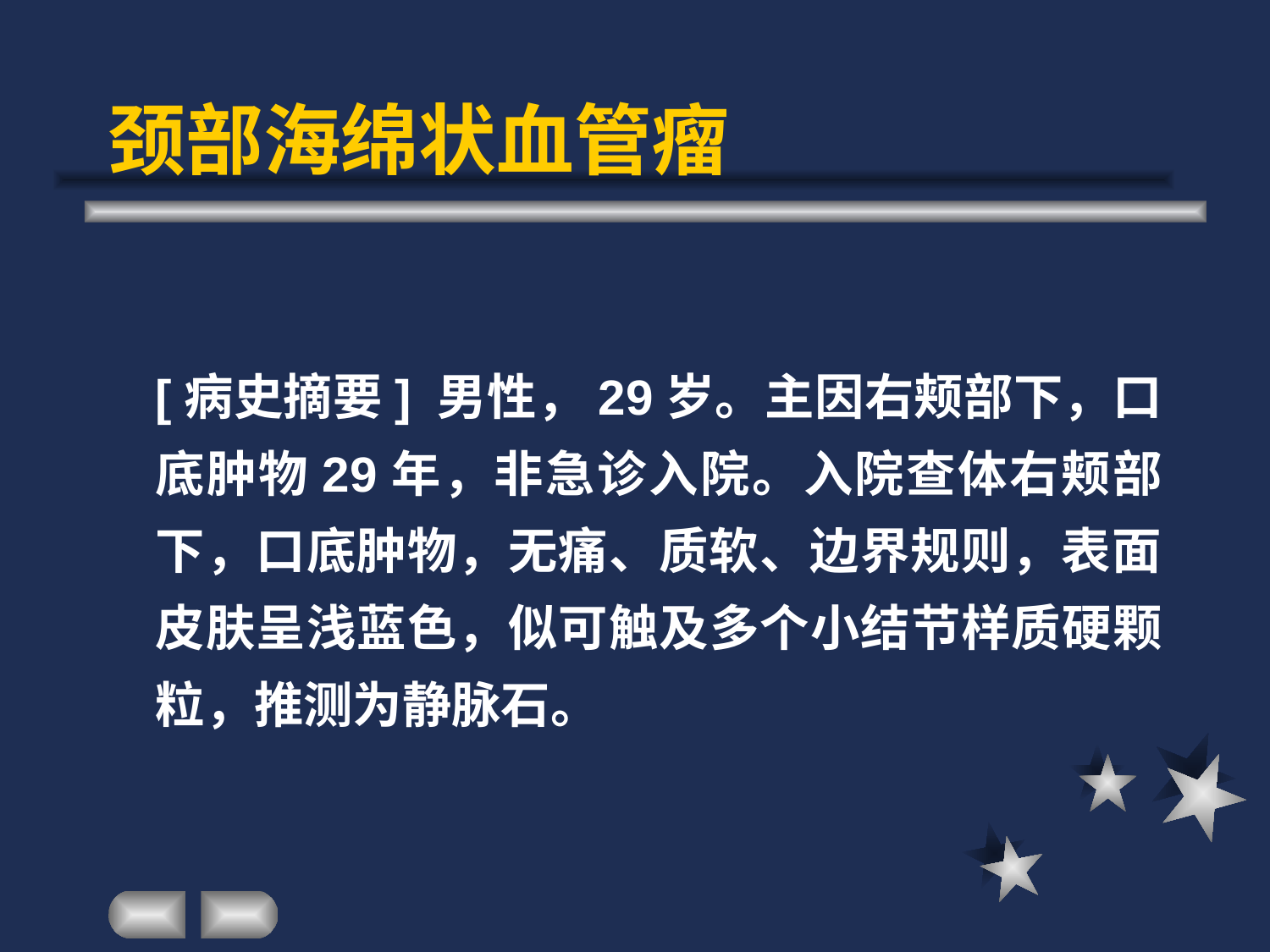

# 颈部海绵状血管瘤
[病史摘要] 男性，29岁。主因右颊部下，口底肿物29年，非急诊入院。入院查体右颊部下，口底肿物，无痛、质软、边界规则，表面皮肤呈浅蓝色，似可触及多个小结节样质硬颗粒，推测为静脉石。